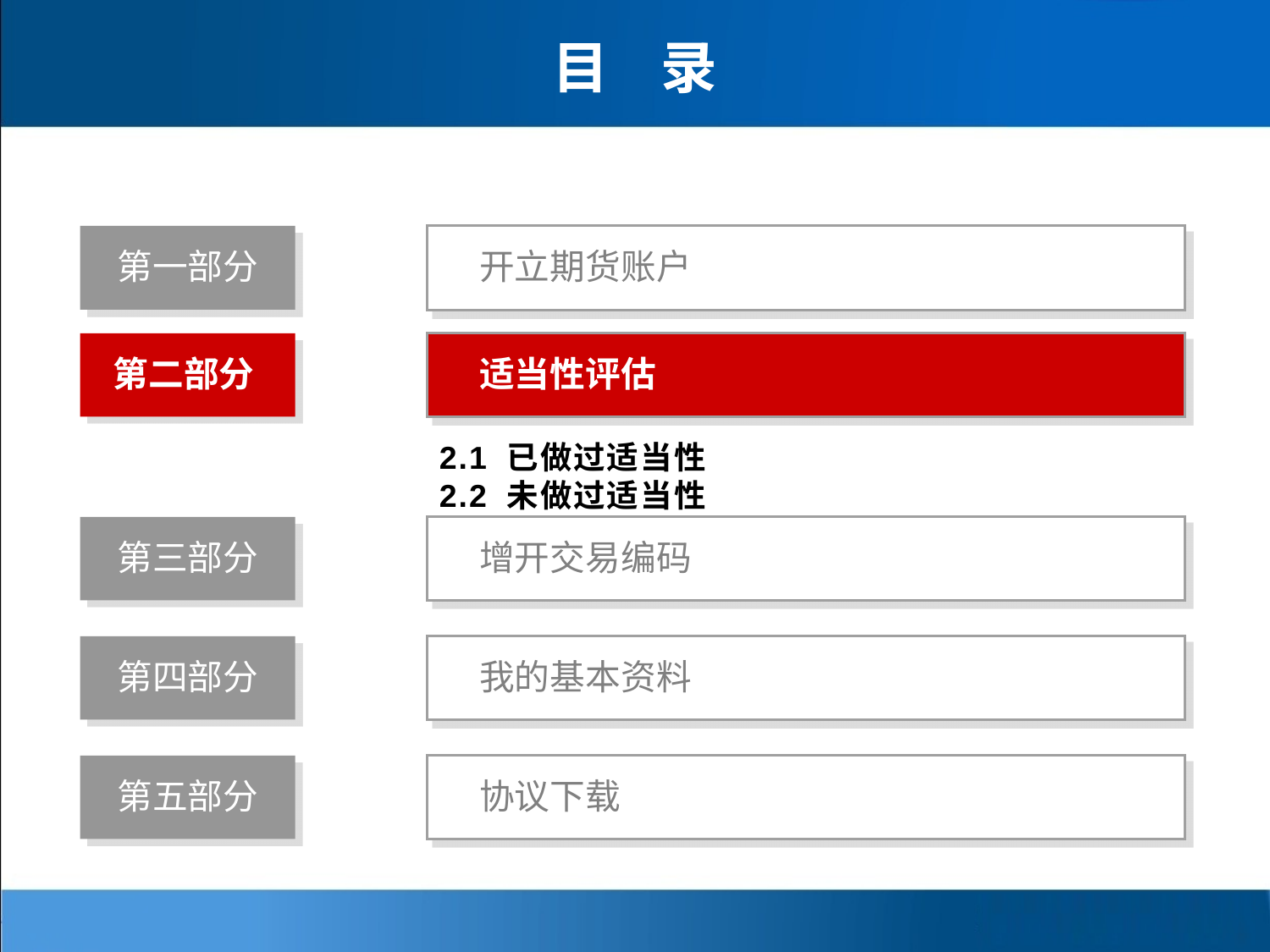

目    录
开立期货账户
第一部分
第二部分
适当性评估
2.1 已做过适当性
2.2 未做过适当性
增开交易编码
第三部分
我的基本资料
第四部分
协议下载
第五部分